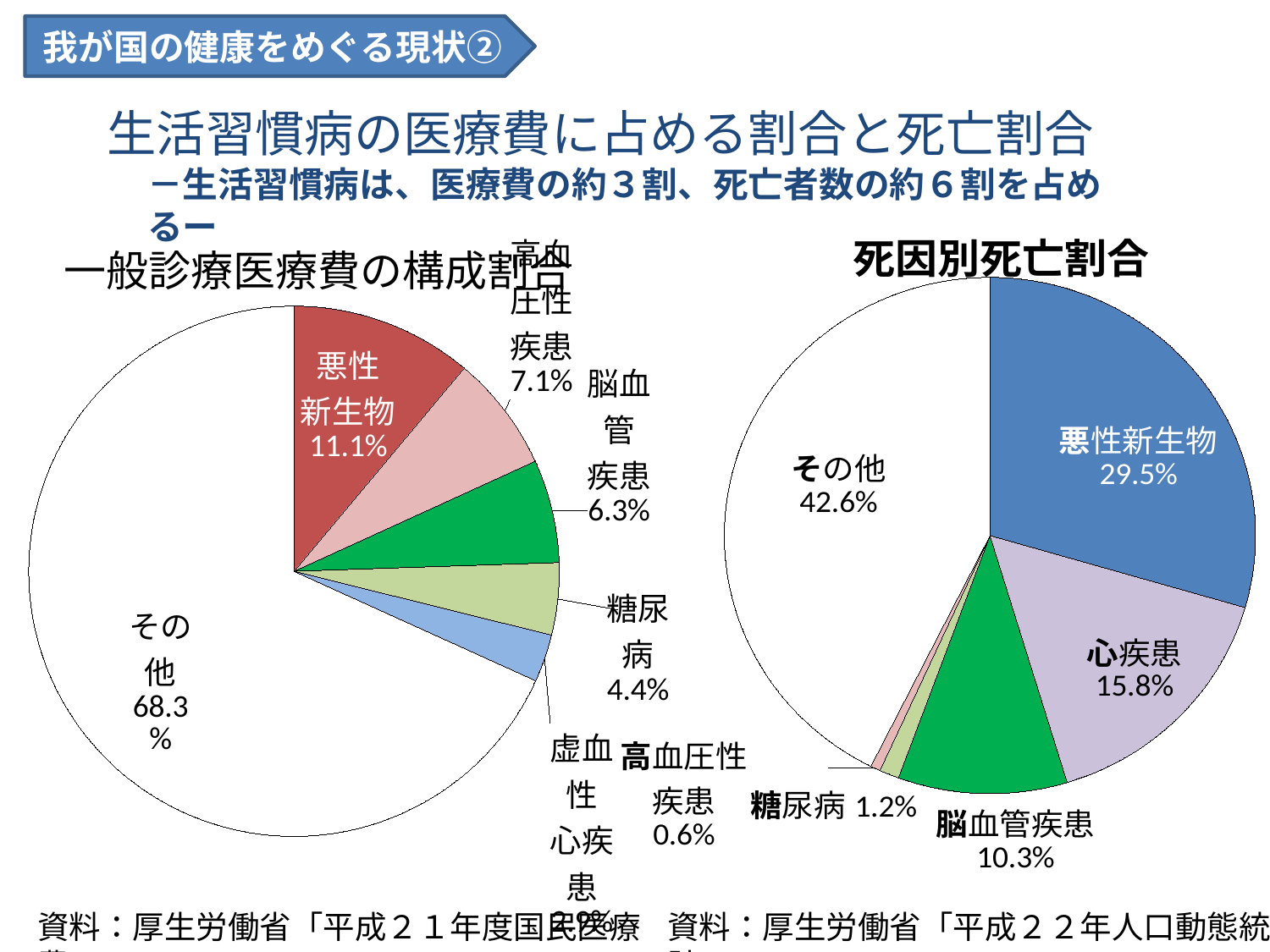

我が国の健康をめぐる現状②
生活習慣病の医療費に占める割合と死亡割合
－生活習慣病は、医療費の約３割、死亡者数の約６割を占めるー

### Chart: 死因別死亡割合

| Category |  |
|---|---|
| 悪性新生物 | 0.2950000000000003 |
| 心疾患 | 0.15800000000000028 |
| 脳血管疾患 | 0.10299999999999998 |
| 糖尿病 | 0.012000000000000009 |
| 高血圧性疾患 | 0.006000000000000011 |
| その他 | 0.4260000000000003 |

### Chart: 一般診療医療費の構成割合

| Category |  |
|---|---|
| 悪性新生物 | 0.111 |
| 高血圧性疾患 | 0.071 |
| 脳血管疾患 | 0.063 |
| 糖尿病 | 0.044 |
| 虚血性心疾患 | 0.029 |
| その他 | 0.6829999999999999 |
資料：厚生労働省「平成２１年度国民医療費」
資料：厚生労働省「平成２２年人口動態統計」